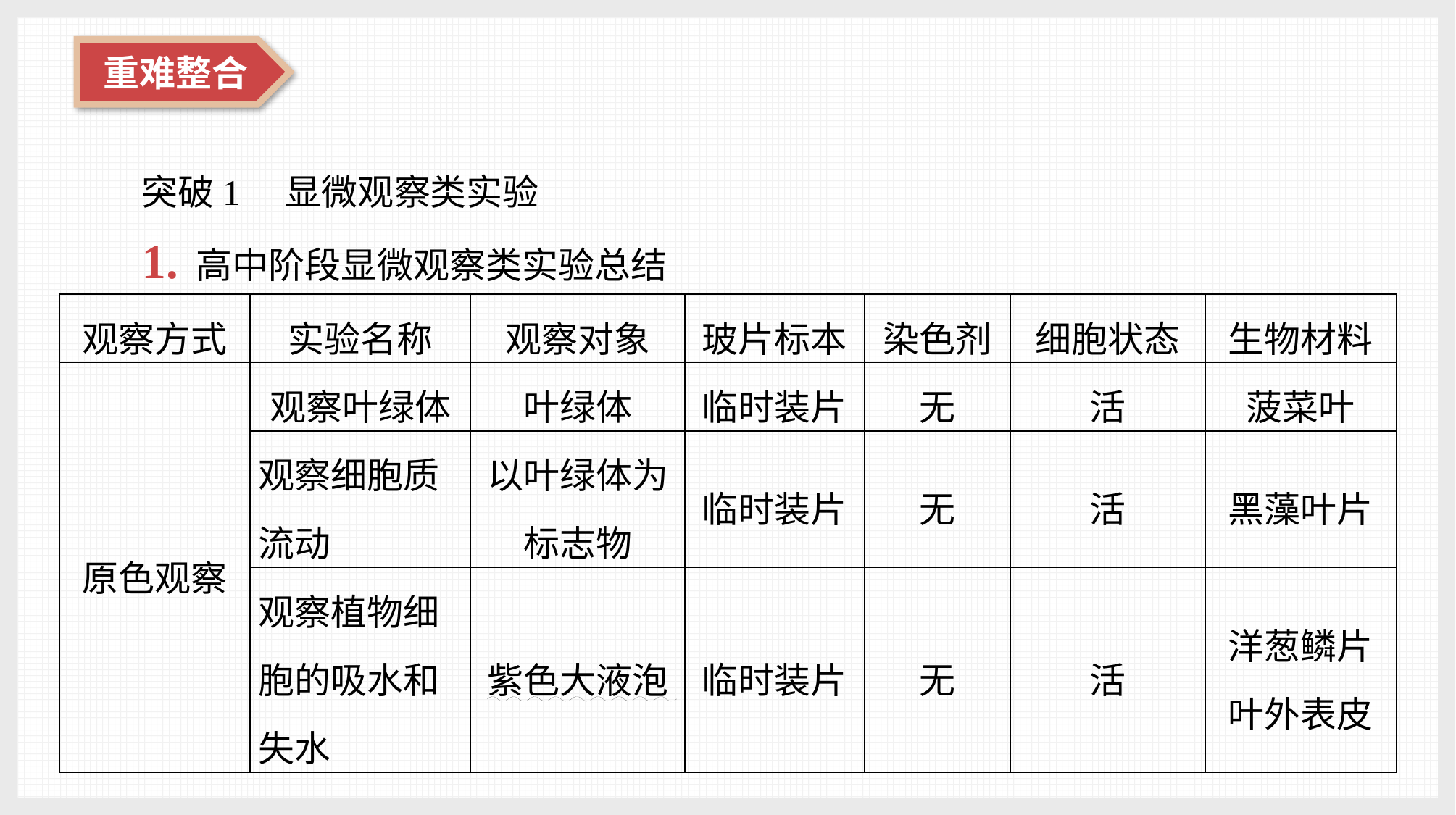

突破1　显微观察类实验
1. 高中阶段显微观察类实验总结
| 观察方式 | 实验名称 | 观察对象 | 玻片标本 | 染色剂 | 细胞状态 | 生物材料 |
| --- | --- | --- | --- | --- | --- | --- |
| 原色观察 | 观察叶绿体 | 叶绿体 | 临时装片 | 无 | 活 | 菠菜叶 |
|  | 观察细胞质流动 | 以叶绿体为标志物 | 临时装片 | 无 | 活 | 黑藻叶片 |
|  | 观察植物细胞的吸水和失水 | 紫色大液泡 | 临时装片 | 无 | 活 | 洋葱鳞片叶外表皮 |